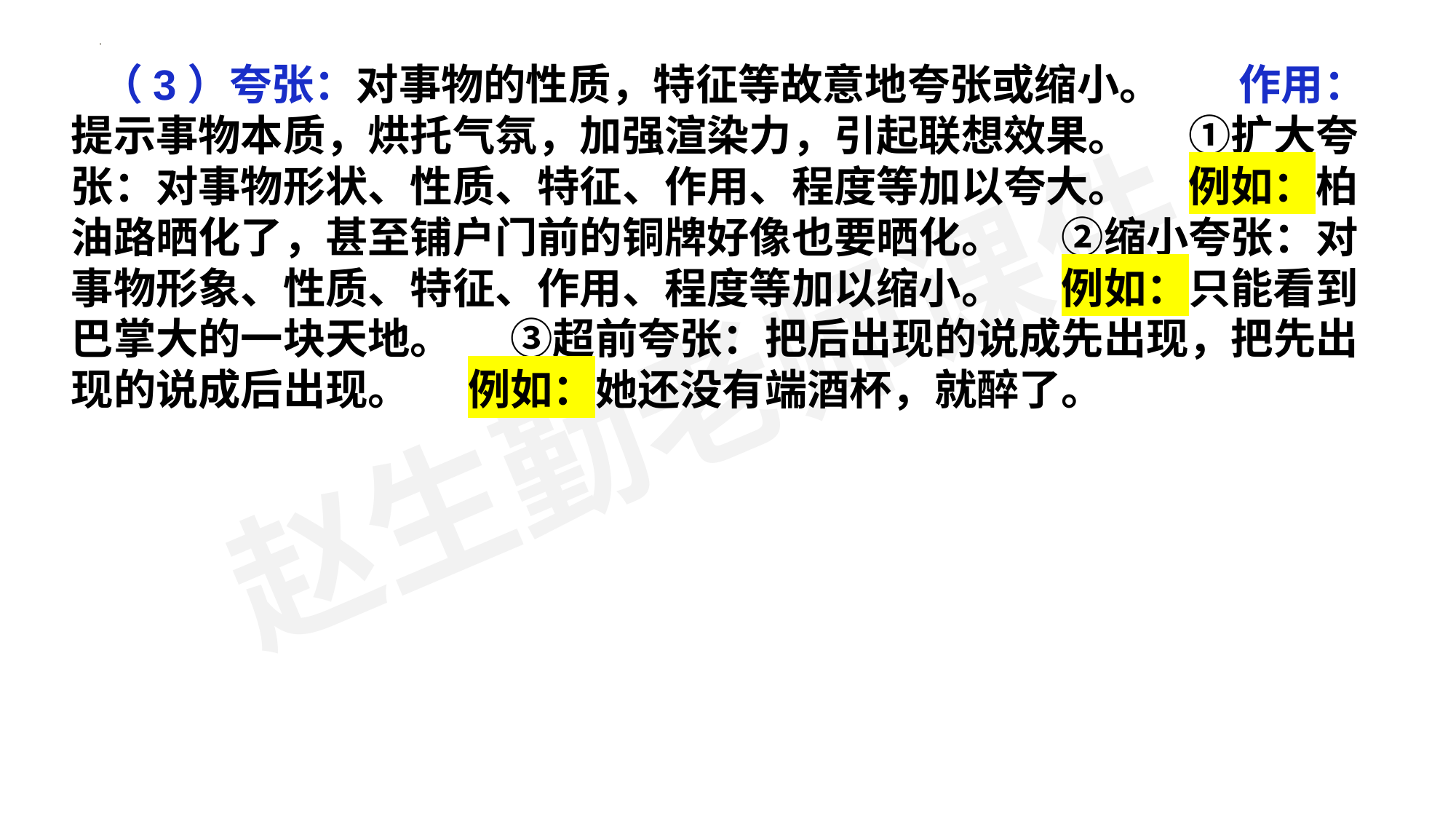

（3）夸张：对事物的性质，特征等故意地夸张或缩小。        作用：提示事物本质，烘托气氛，加强渲染力，引起联想效果。      ①扩大夸张：对事物形状、性质、特征、作用、程度等加以夸大。      例如：柏油路晒化了，甚至铺户门前的铜牌好像也要晒化。      ②缩小夸张：对事物形象、性质、特征、作用、程度等加以缩小。      例如：只能看到巴掌大的一块天地。      ③超前夸张：把后出现的说成先出现，把先出现的说成后出现。      例如：她还没有端酒杯，就醉了。